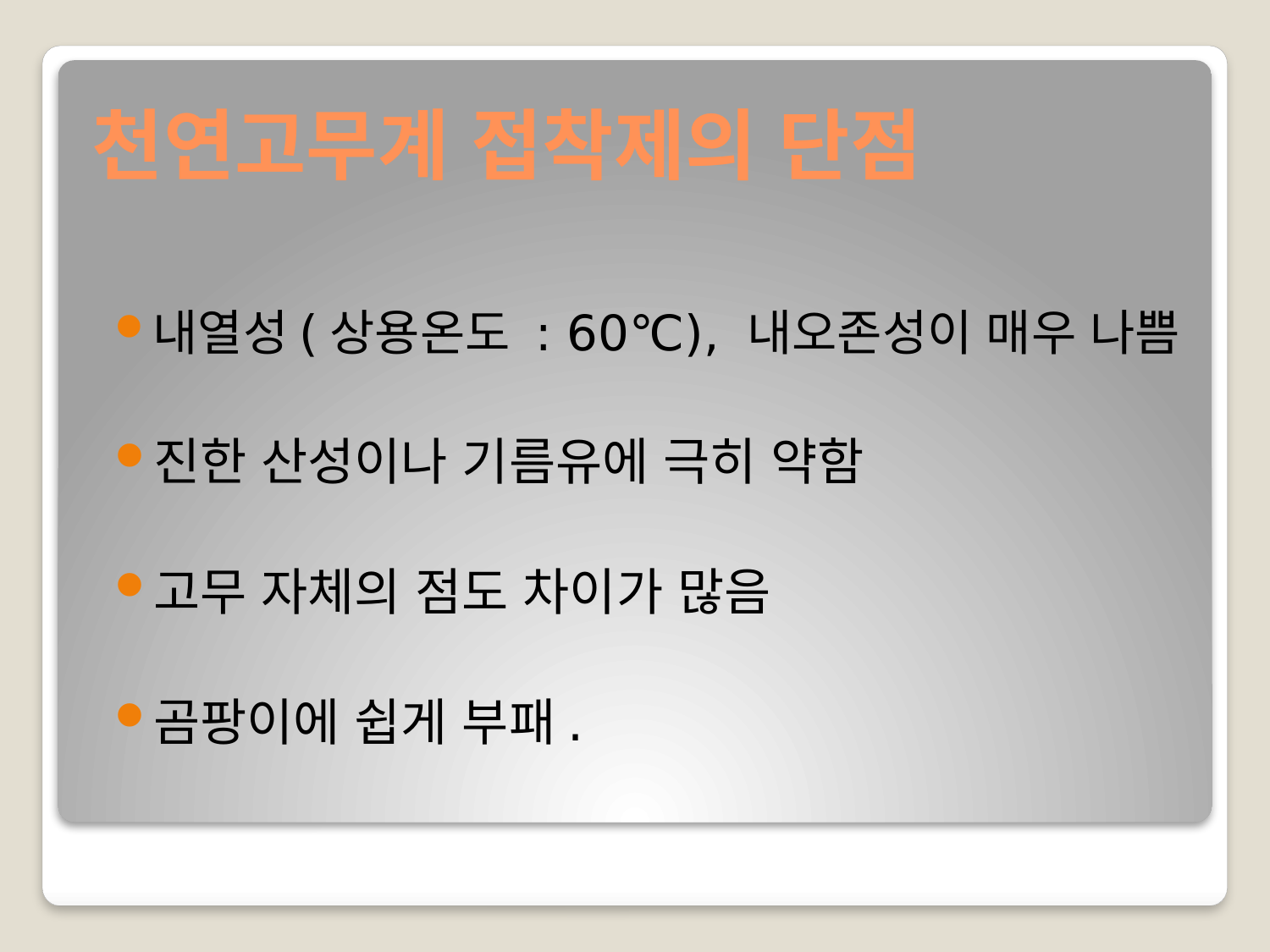

# 천연고무계 접착제의 단점

내열성(상용온도 : 60℃), 내오존성이 매우 나쁨

진한 산성이나 기름유에 극히 약함

고무 자체의 점도 차이가 많음

곰팡이에 쉽게 부패.